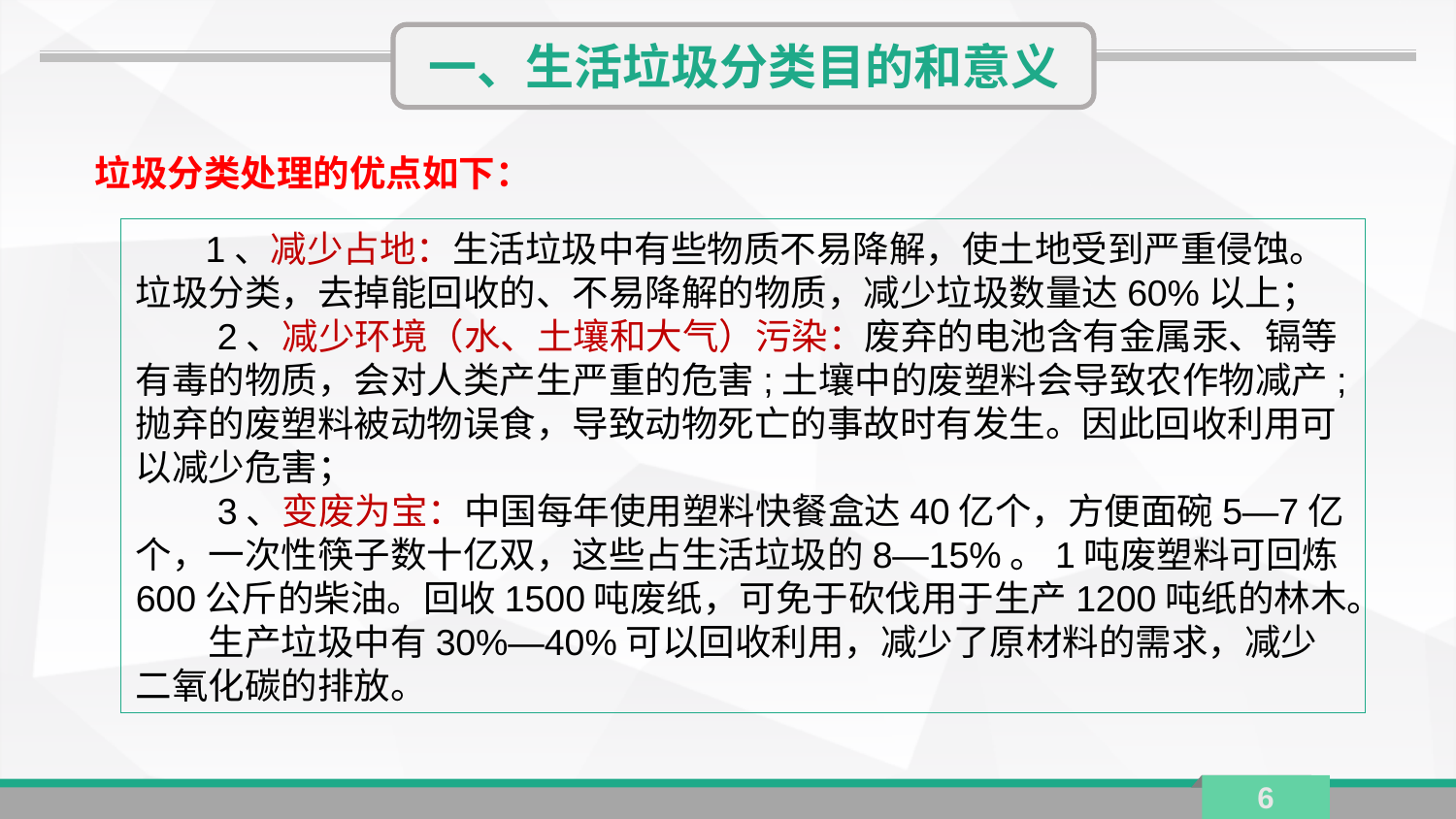

一、生活垃圾分类目的和意义
垃圾分类处理的优点如下：
　   1、减少占地：生活垃圾中有些物质不易降解，使土地受到严重侵蚀。垃圾分类，去掉能回收的、不易降解的物质，减少垃圾数量达60%以上；
　　2、减少环境（水、土壤和大气）污染：废弃的电池含有金属汞、镉等有毒的物质，会对人类产生严重的危害;土壤中的废塑料会导致农作物减产;抛弃的废塑料被动物误食，导致动物死亡的事故时有发生。因此回收利用可以减少危害；
　　3、变废为宝：中国每年使用塑料快餐盒达40亿个，方便面碗5—7亿个，一次性筷子数十亿双，这些占生活垃圾的8—15%。1吨废塑料可回炼600公斤的柴油。回收1500吨废纸，可免于砍伐用于生产1200吨纸的林木。
　　生产垃圾中有30%—40%可以回收利用，减少了原材料的需求，减少二氧化碳的排放。
6